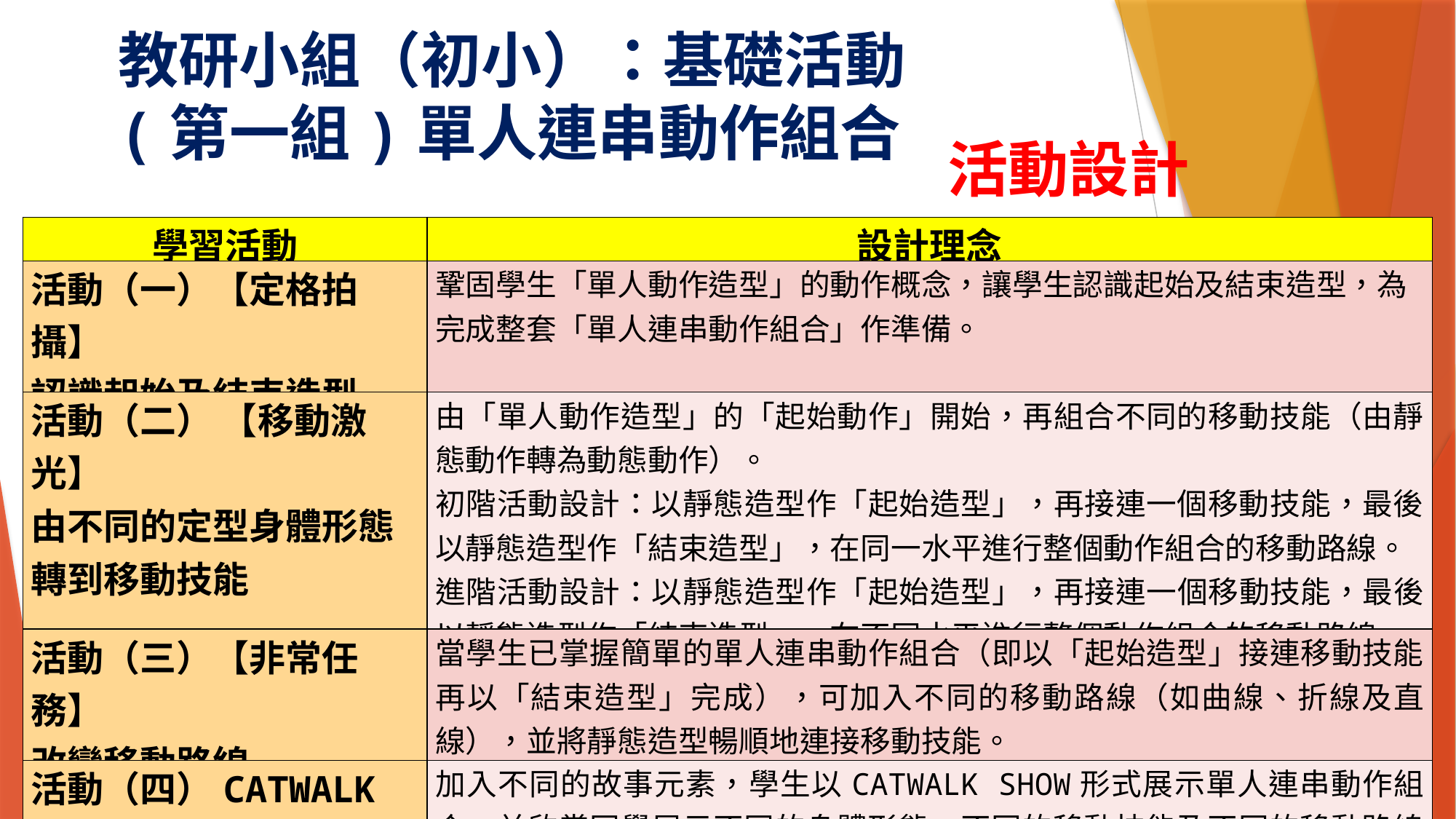

教研小組（初小）：基礎活動
(第一組)單人連串動作組合
# 活動設計
| 學習活動 | 設計理念 |
| --- | --- |
| 活動（一）【定格拍攝】 認識起始及結束造型 | 鞏固學生「單人動作造型」的動作概念，讓學生認識起始及結束造型，為完成整套「單人連串動作組合」作準備。 |
| 活動（二） 【移動激光】 由不同的定型身體形態轉到移動技能 | 由「單人動作造型」的「起始動作」開始，再組合不同的移動技能（由靜態動作轉為動態動作）。 初階活動設計：以靜態造型作「起始造型」，再接連一個移動技能，最後以靜態造型作「結束造型」，在同一水平進行整個動作組合的移動路線。 進階活動設計：以靜態造型作「起始造型」，再接連一個移動技能，最後以靜態造型作「結束造型」，在不同水平進行整個動作組合的移動路線。 |
| 活動（三）【非常任務】 改變移動路線 | 當學生已掌握簡單的單人連串動作組合（即以「起始造型」接連移動技能再以「結束造型」完成），可加入不同的移動路線（如曲線、折線及直線），並將靜態造型暢順地連接移動技能。 |
| 活動（四）CATWALK SHOW | 加入不同的故事元素，學生以CATWALK SHOW形式展示單人連串動作組合，並欣賞同學展示不同的身體形態、不同的移動技能及不同的移動路線。 |